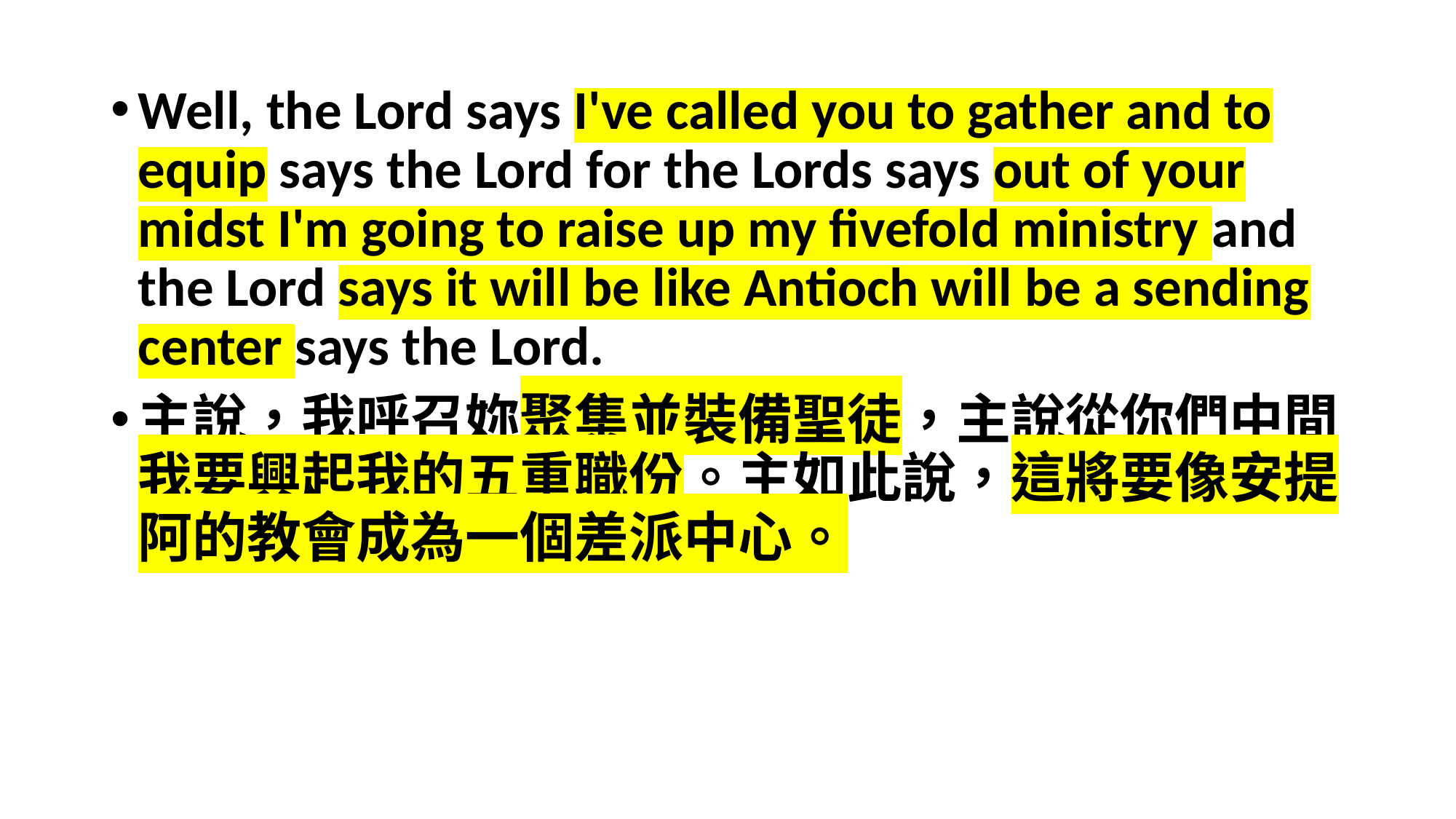

Well, the Lord says I've called you to gather and to equip says the Lord for the Lords says out of your midst I'm going to raise up my fivefold ministry and the Lord says it will be like Antioch will be a sending center says the Lord.
主說，我呼召妳聚集並裝備聖徒，主說從你們中間我要興起我的五重職份。主如此說，這將要像安提阿的教會成為一個差派中心。